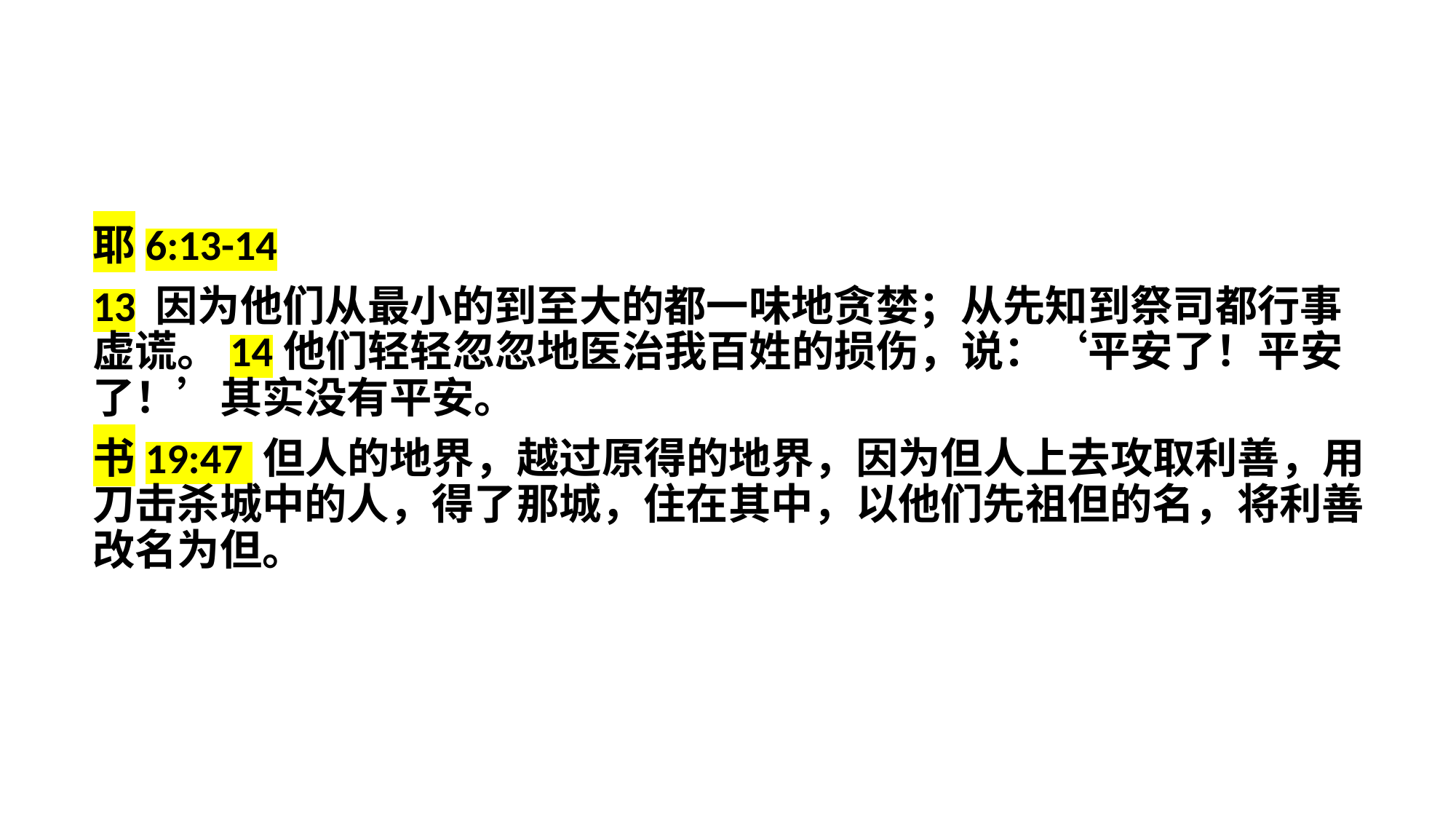

耶6:13-14
13 因为他们从最小的到至大的都一味地贪婪；从先知到祭司都行事虚谎。14他们轻轻忽忽地医治我百姓的损伤，说：‘平安了！平安了！’其实没有平安。
书19:47 但人的地界，越过原得的地界，因为但人上去攻取利善，用刀击杀城中的人，得了那城，住在其中，以他们先祖但的名，将利善改名为但。